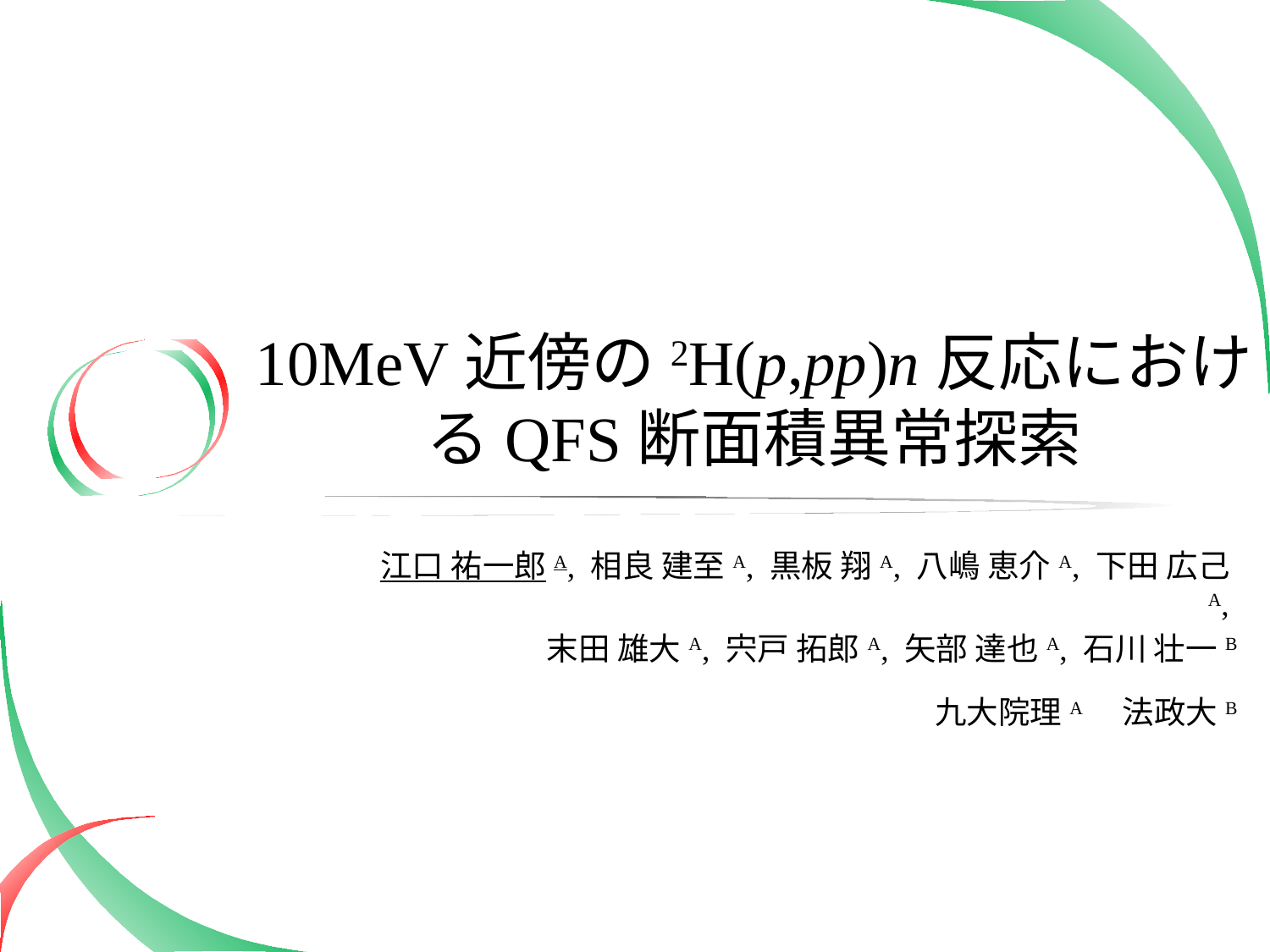

# 10MeV近傍の2H(p,pp)n反応におけるQFS断面積異常探索
江口 祐一郎A, 相良 建至A, 黒板 翔A, 八嶋 恵介A, 下田 広己A,
末田 雄大A, 宍戸 拓郎A, 矢部 達也A, 石川 壮一B

九大院理A　法政大B